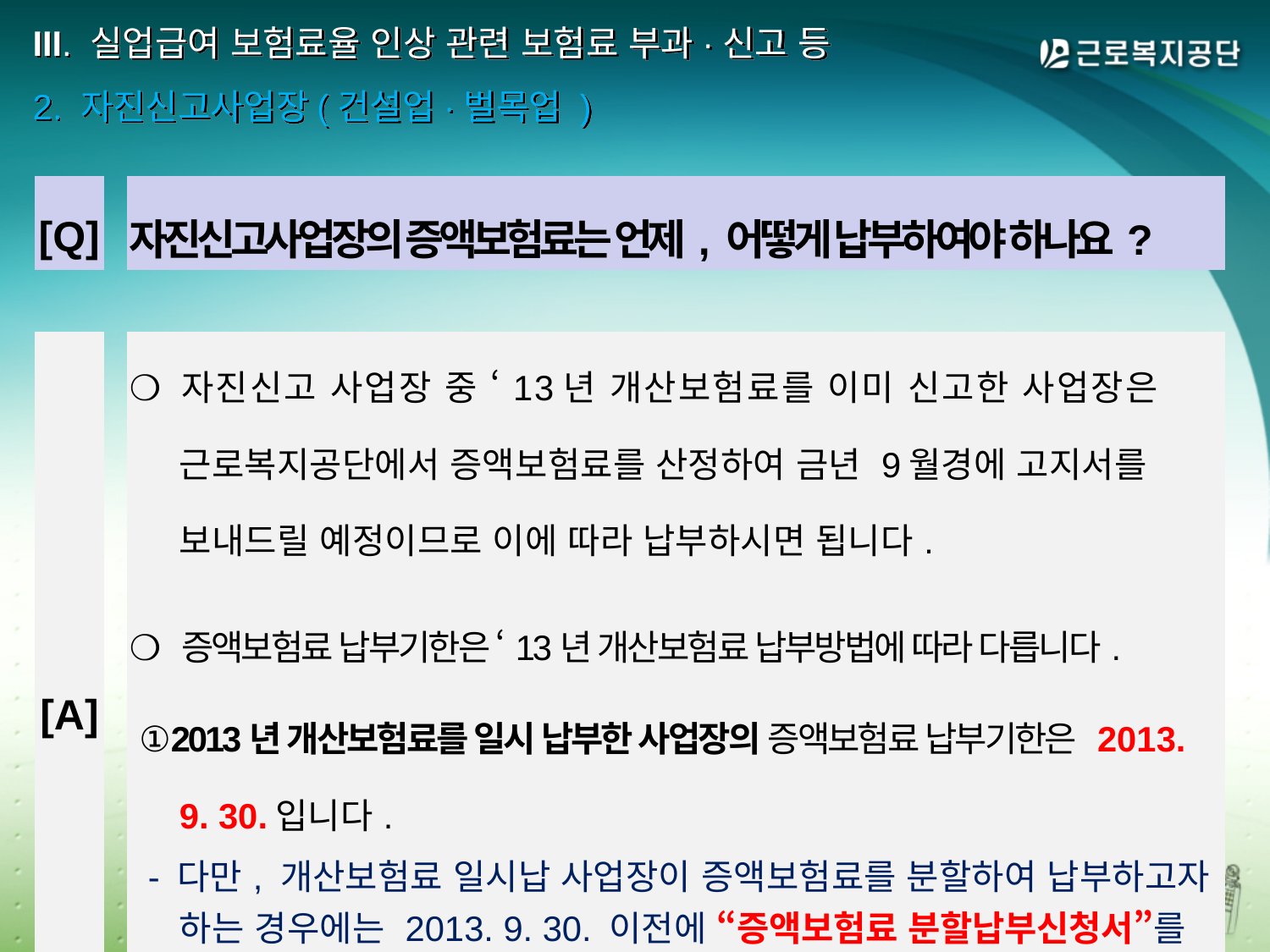

# III. 실업급여 보험료율 인상 관련 보험료 부과·신고 등 2. 자진신고사업장(건설업·벌목업 )
| [Q] |  | 자진신고사업장의 증액보험료는 언제, 어떻게 납부하여야 하나요? |
| --- | --- | --- |
|  |  |  |
| [A] |  | ❍ 자진신고 사업장 중 ‘13년 개산보험료를 이미 신고한 사업장은 근로복지공단에서 증액보험료를 산정하여 금년 9월경에 고지서를 보내드릴 예정이므로 이에 따라 납부하시면 됩니다. ❍ 증액보험료 납부기한은 ‘13년 개산보험료 납부방법에 따라 다릅니다. ①2013년 개산보험료를 일시 납부한 사업장의 증액보험료 납부기한은 2013. 9. 30.입니다.   - 다만, 개산보험료 일시납 사업장이 증액보험료를 분할하여 납부하고자 하는 경우에는 2013. 9. 30. 이전에 “증액보험료 분할납부신청서”를 근로복지공단에 제출하시면 2013. 9. 30.과 2013. 11. 15.로 2회 분할하여 납부하실 수 있습니다. |